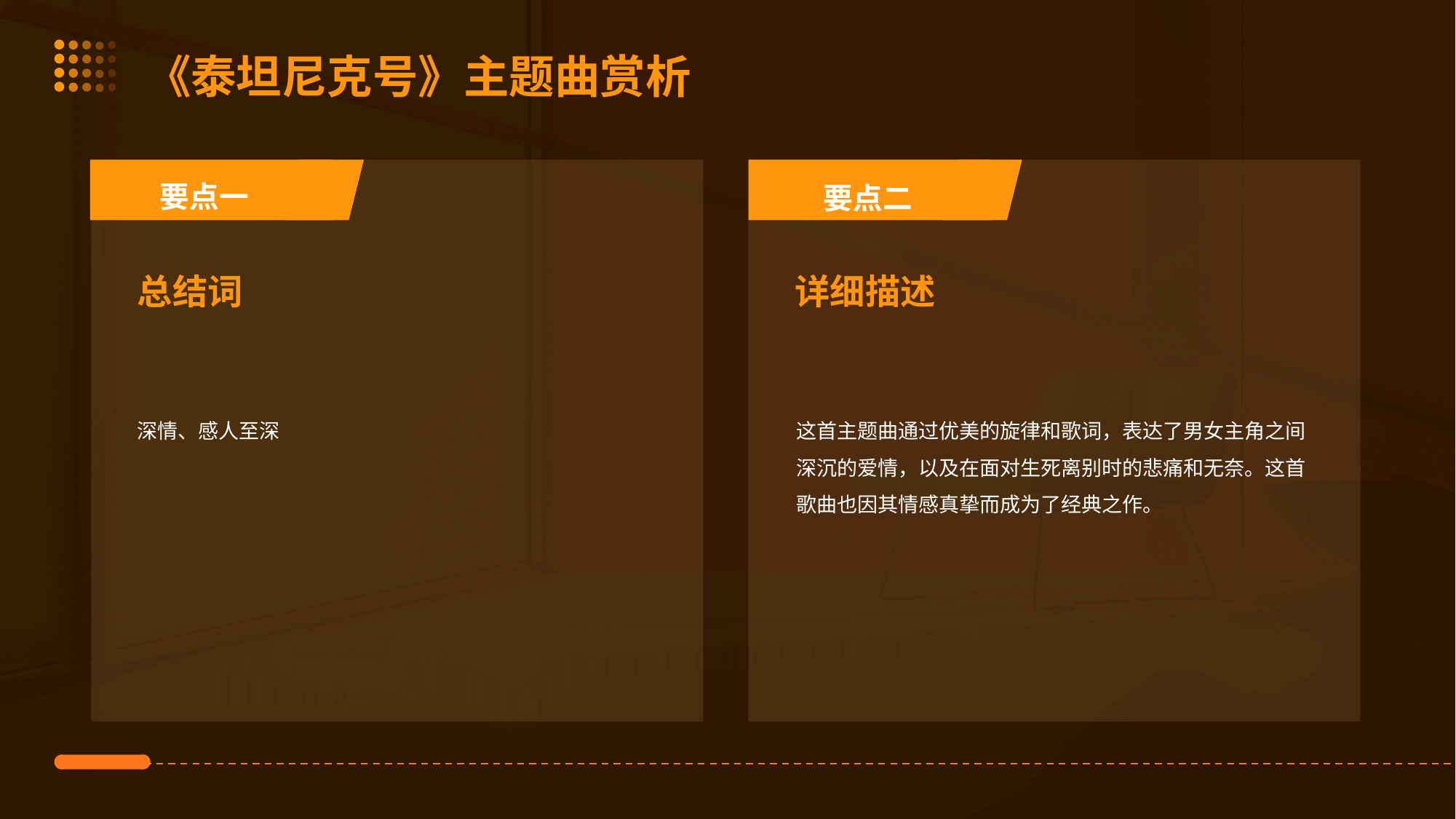

《泰坦尼克号》主题曲赏析

要点一
要点二

总结词
详细描述
深情、感人至深
这首主题曲通过优美的旋律和歌词，表达了男女主角之间深沉的爱情，以及在面对生死离别时的悲痛和无奈。这首歌曲也因其情感真挚而成为了经典之作。